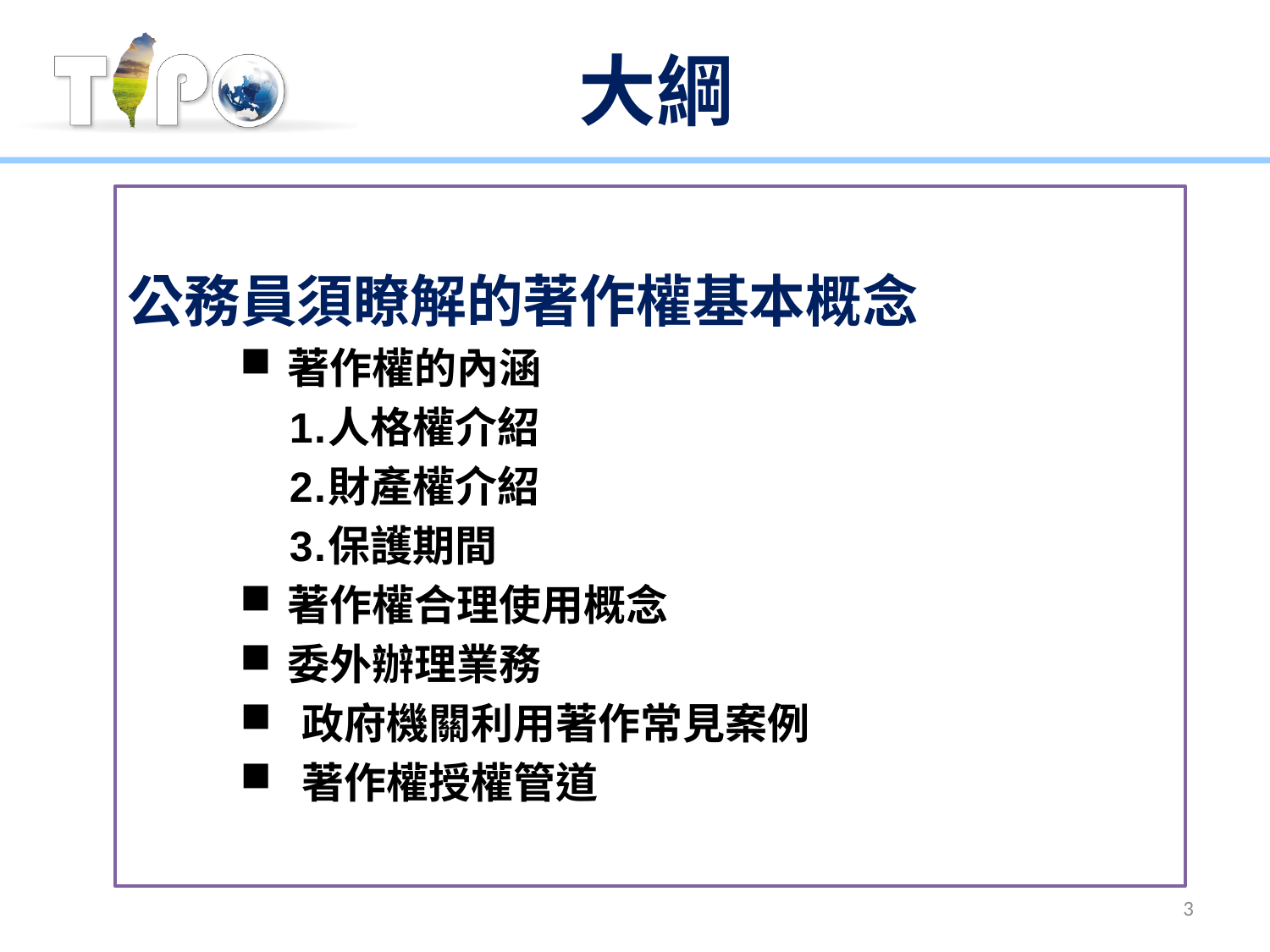

# 大綱
公務員須瞭解的著作權基本概念
著作權的內涵
人格權介紹
財產權介紹
保護期間
著作權合理使用概念
委外辦理業務
  政府機關利用著作常見案例
  著作權授權管道
3